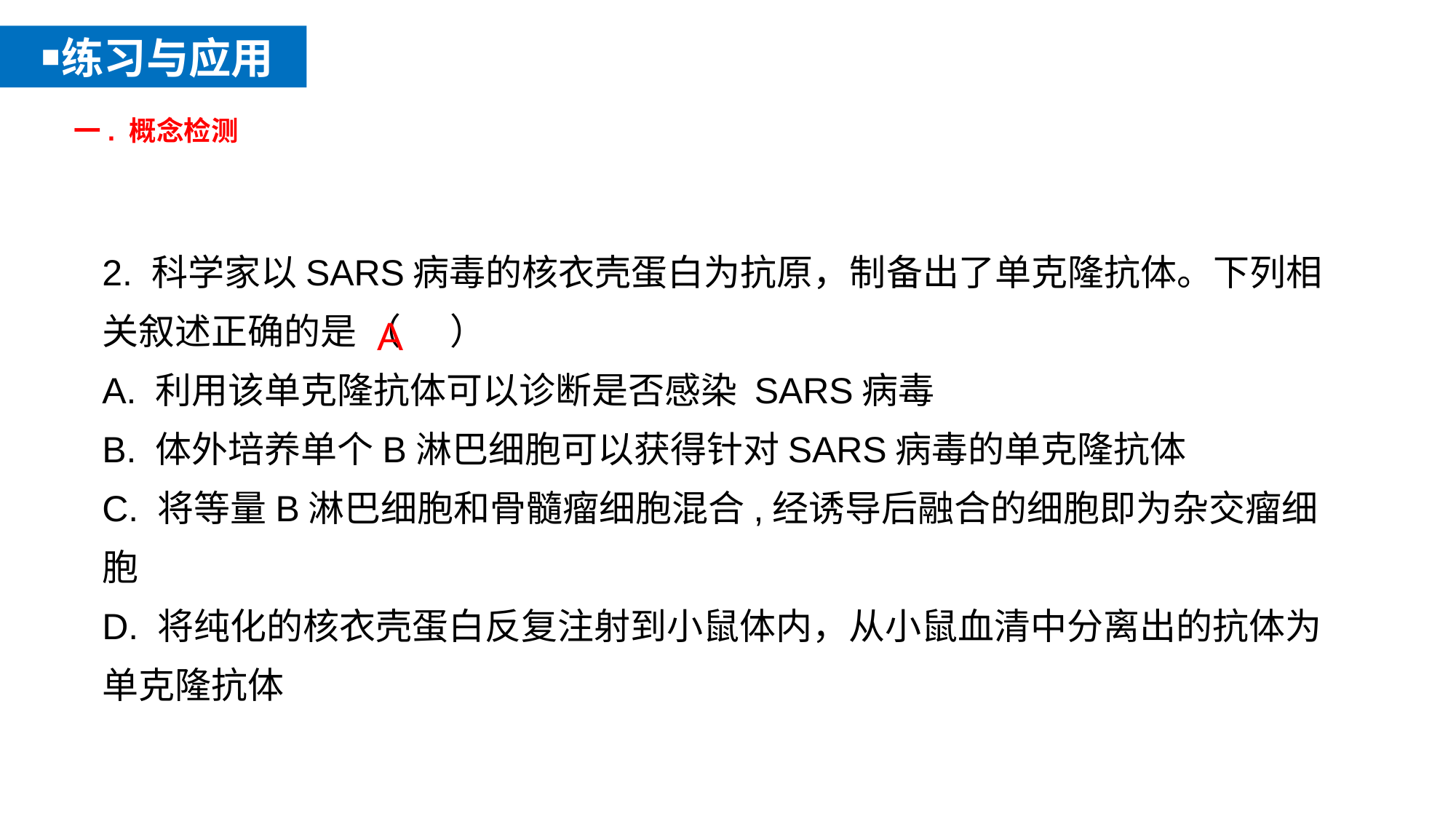

￭练习与应用
一. 概念检测
2. 科学家以SARS病毒的核衣壳蛋白为抗原，制备出了单克隆抗体。下列相关叙述正确的是 （      ）
A. 利用该单克隆抗体可以诊断是否感染 SARS病毒
B. 体外培养单个B淋巴细胞可以获得针对SARS病毒的单克隆抗体
C. 将等量B淋巴细胞和骨髓瘤细胞混合,经诱导后融合的细胞即为杂交瘤细胞
D. 将纯化的核衣壳蛋白反复注射到小鼠体内，从小鼠血清中分离出的抗体为单克隆抗体
A